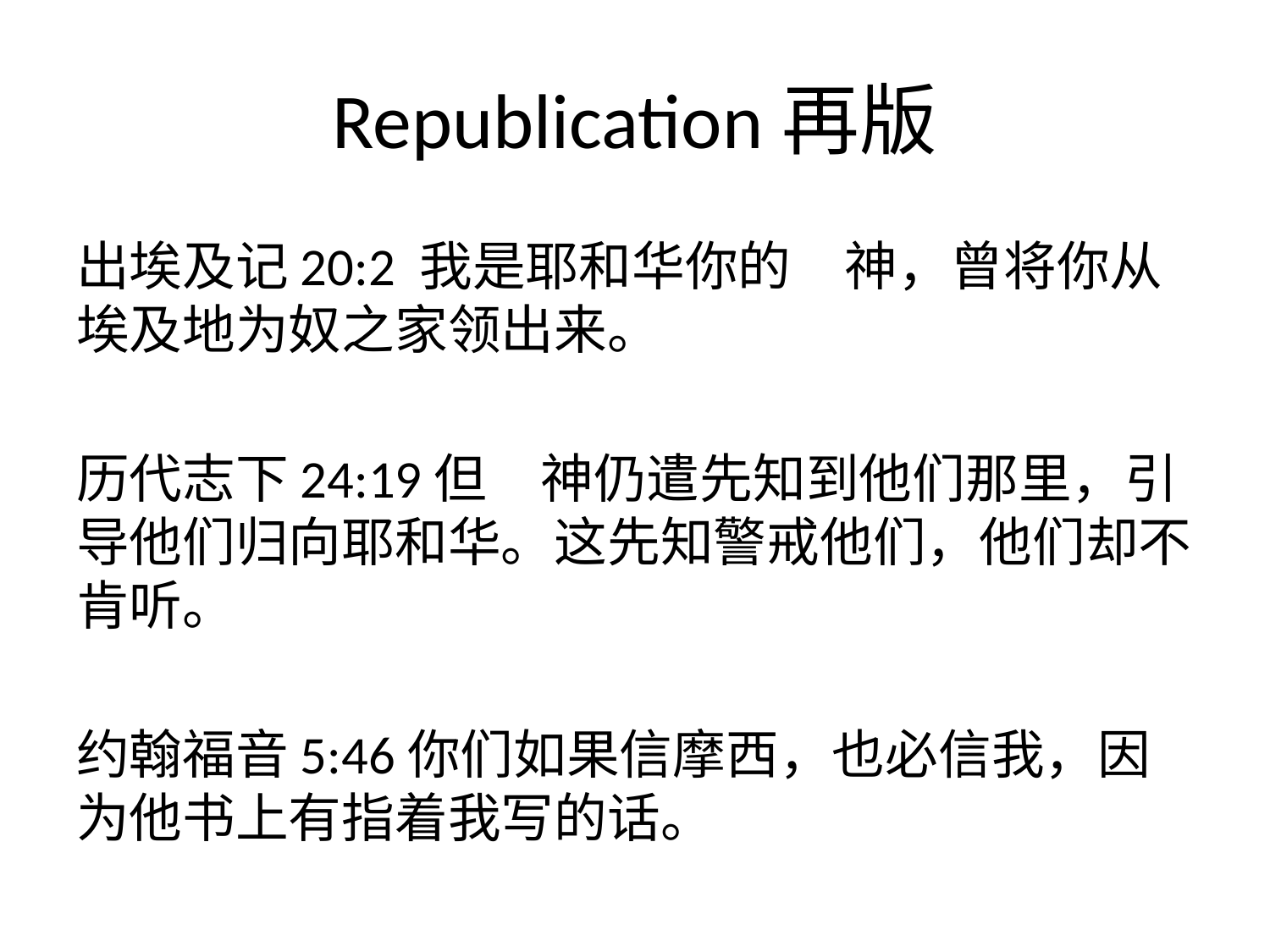

# Republication再版
出埃及记20:2 我是耶和华你的　神，曾将你从埃及地为奴之家领出来。

历代志下24:19但　神仍遣先知到他们那里，引导他们归向耶和华。这先知警戒他们，他们却不肯听。

约翰福音5:46你们如果信摩西，也必信我，因为他书上有指着我写的话。